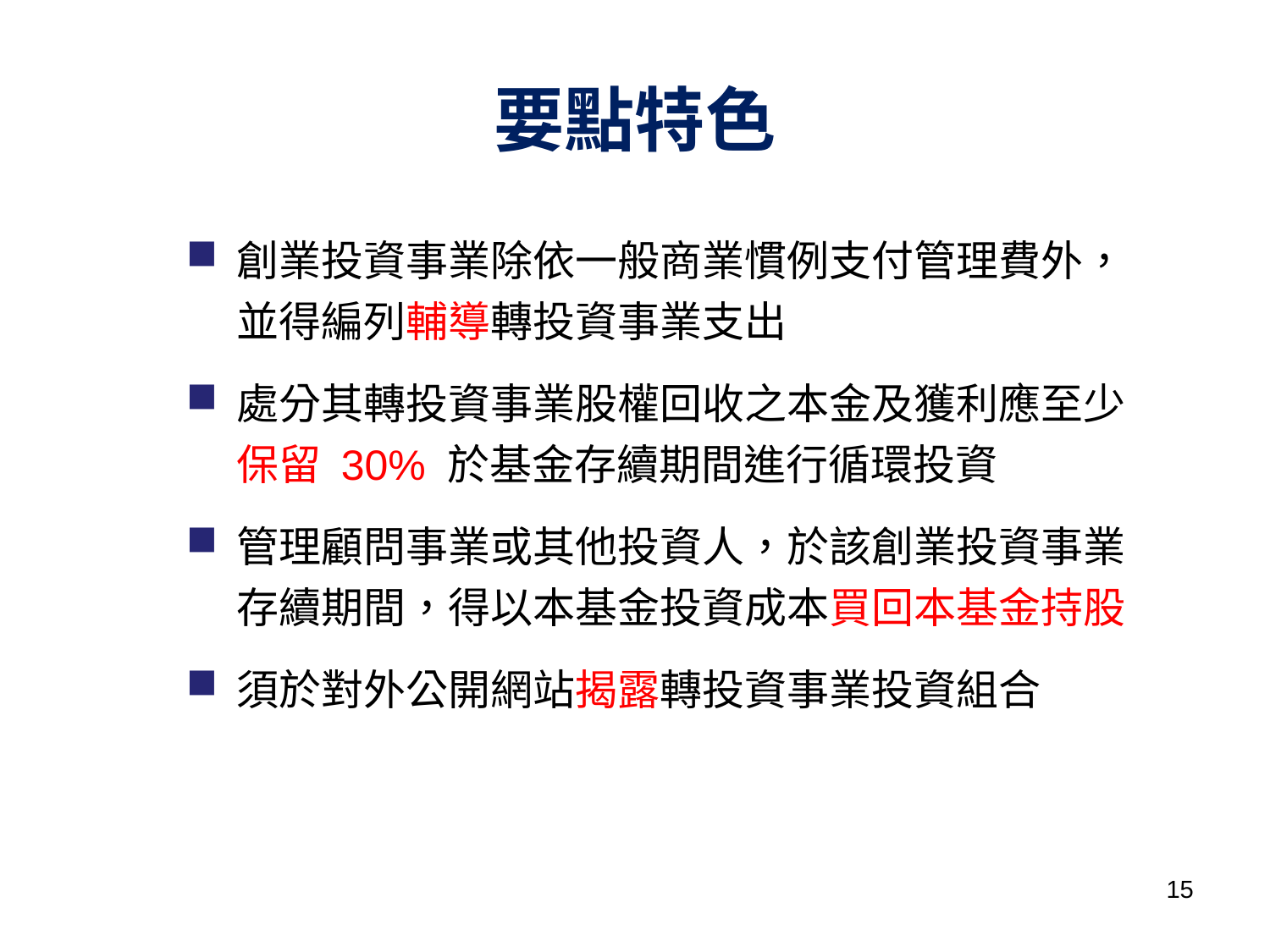

# 要點特色
創業投資事業除依一般商業慣例支付管理費外，並得編列輔導轉投資事業支出
處分其轉投資事業股權回收之本金及獲利應至少保留 30% 於基金存續期間進行循環投資
管理顧問事業或其他投資人，於該創業投資事業存續期間，得以本基金投資成本買回本基金持股
須於對外公開網站揭露轉投資事業投資組合

15